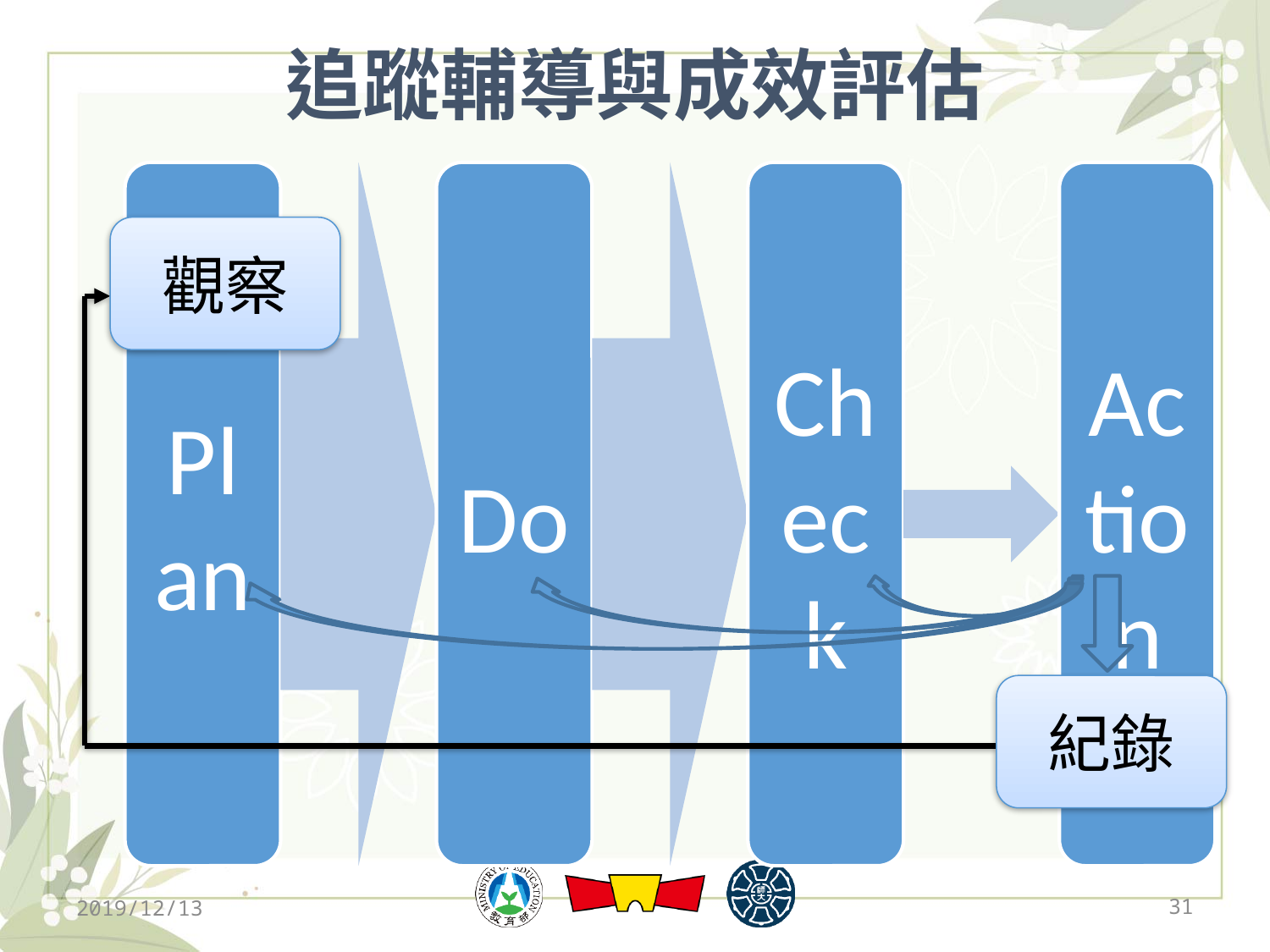

# 追蹤輔導與成效評估
Plan
Check
Action
Do
觀察

紀錄
2019/12/13
31